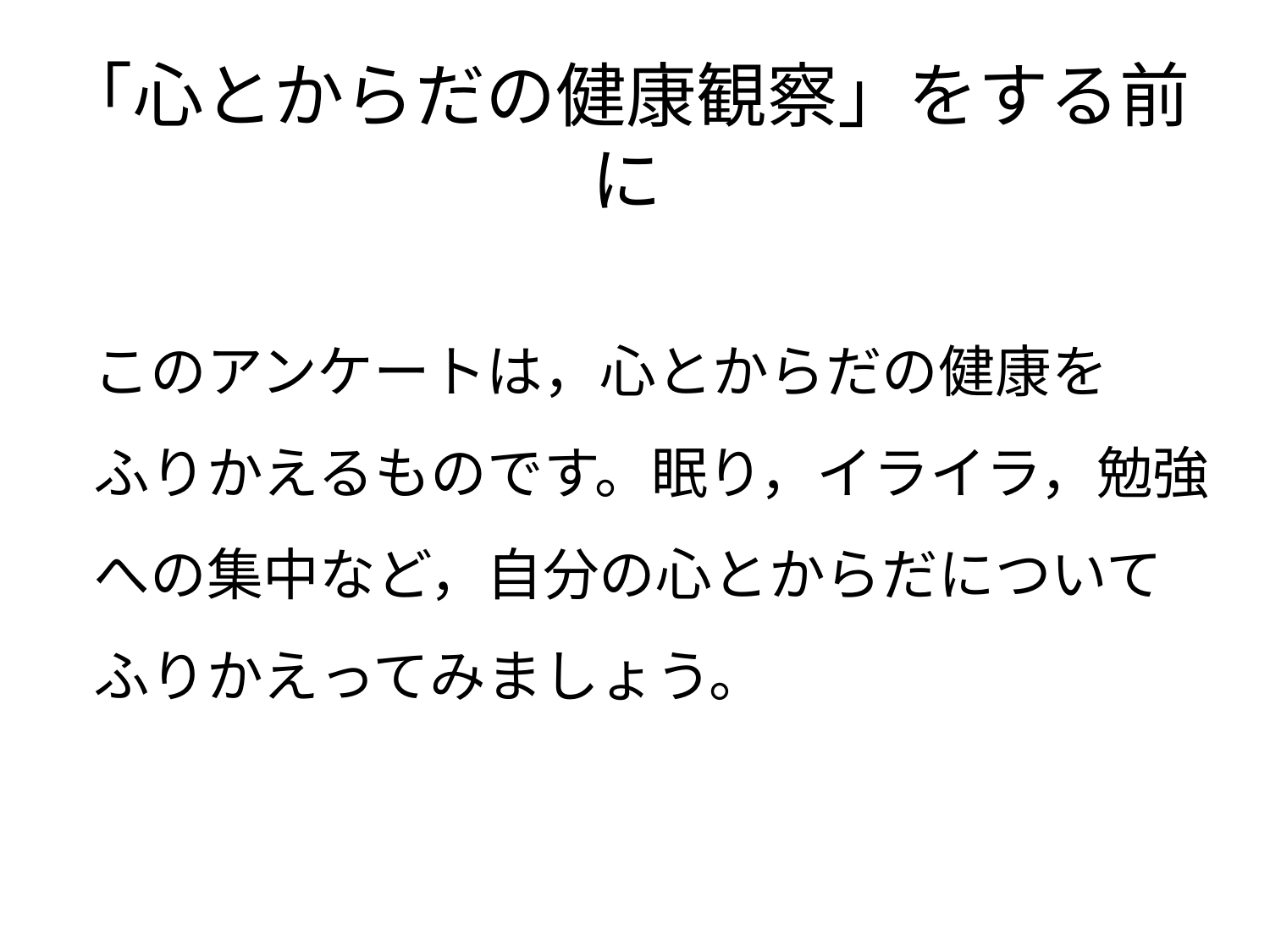

# 「心とからだの健康観察」をする前に
このアンケートは，心とからだの健康を
ふりかえるものです。眠り，イライラ，勉強
への集中など，自分の心とからだについて
ふりかえってみましょう。